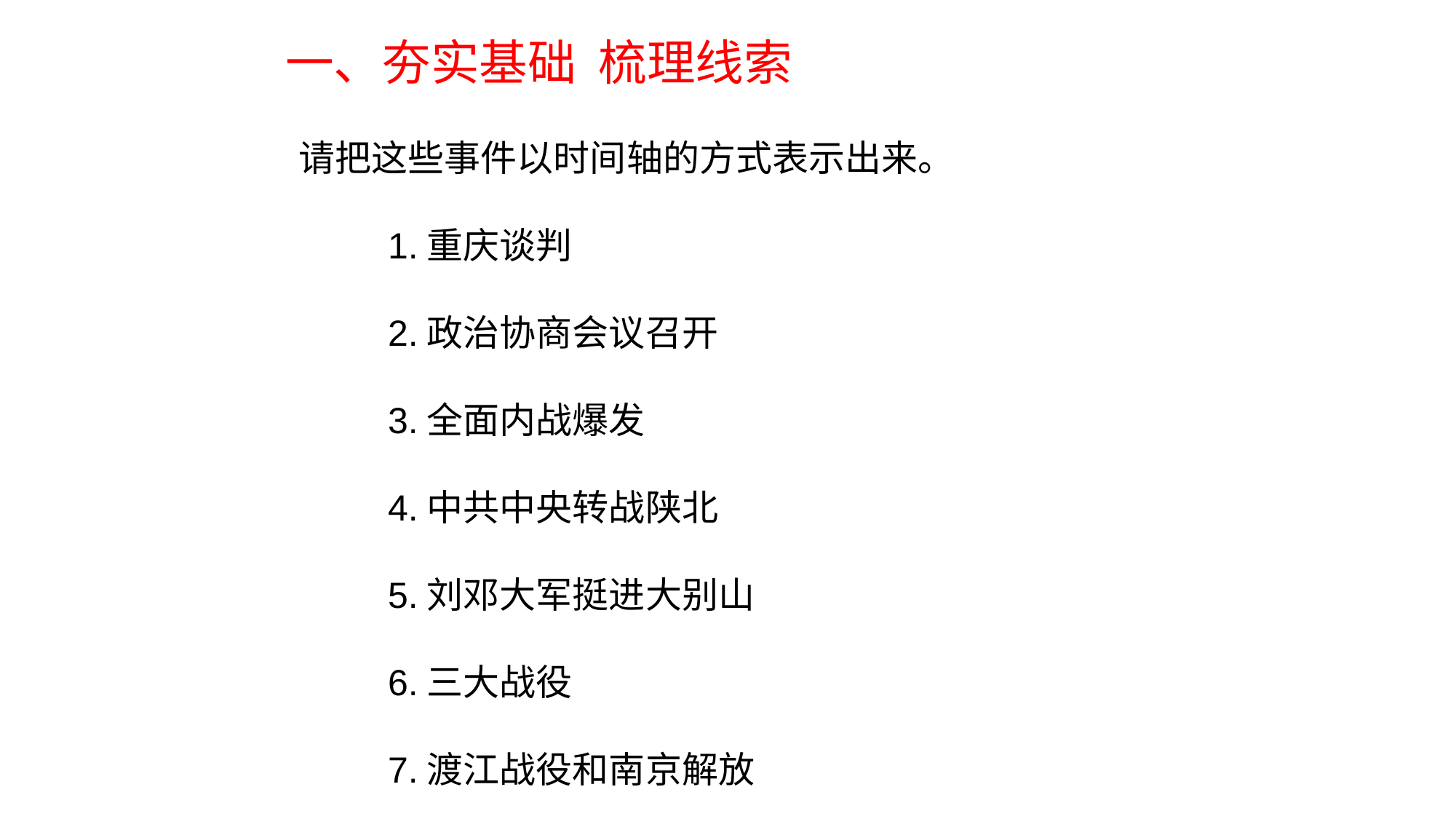

# 一、夯实基础  梳理线索
   请把这些事件以时间轴的方式表示出来。
            1.重庆谈判
            2.政治协商会议召开
            3.全面内战爆发
            4.中共中央转战陕北
            5.刘邓大军挺进大别山
            6.三大战役
            7.渡江战役和南京解放